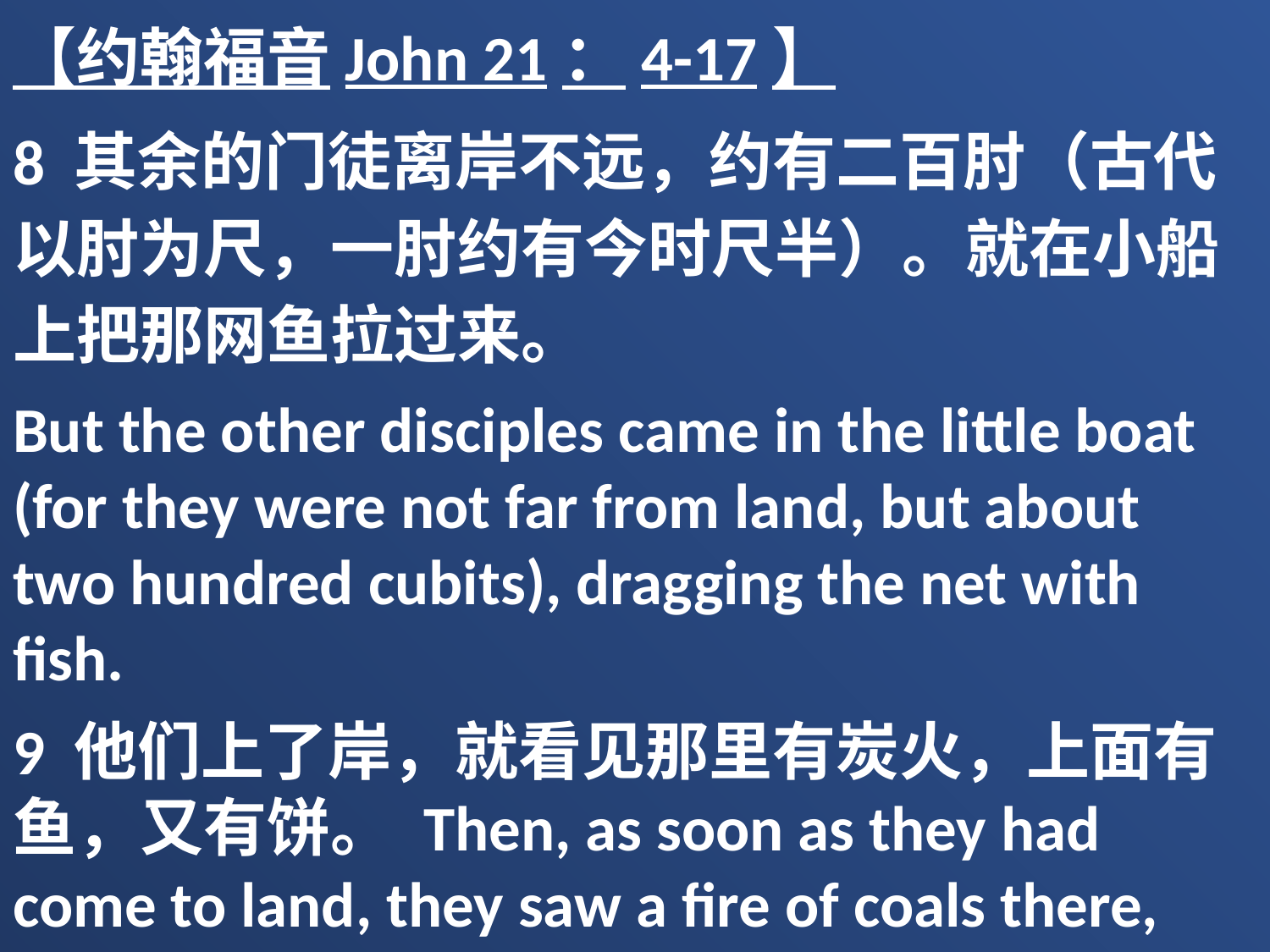

【约翰福音John 21：4-17】
8 其余的门徒离岸不远，约有二百肘（古代以肘为尺，一肘约有今时尺半）。就在小船上把那网鱼拉过来。
But the other disciples came in the little boat (for they were not far from land, but about two hundred cubits), dragging the net with fish.
9 他们上了岸，就看见那里有炭火，上面有鱼，又有饼。 Then, as soon as they had come to land, they saw a fire of coals there, and fish laid on it, and bread.